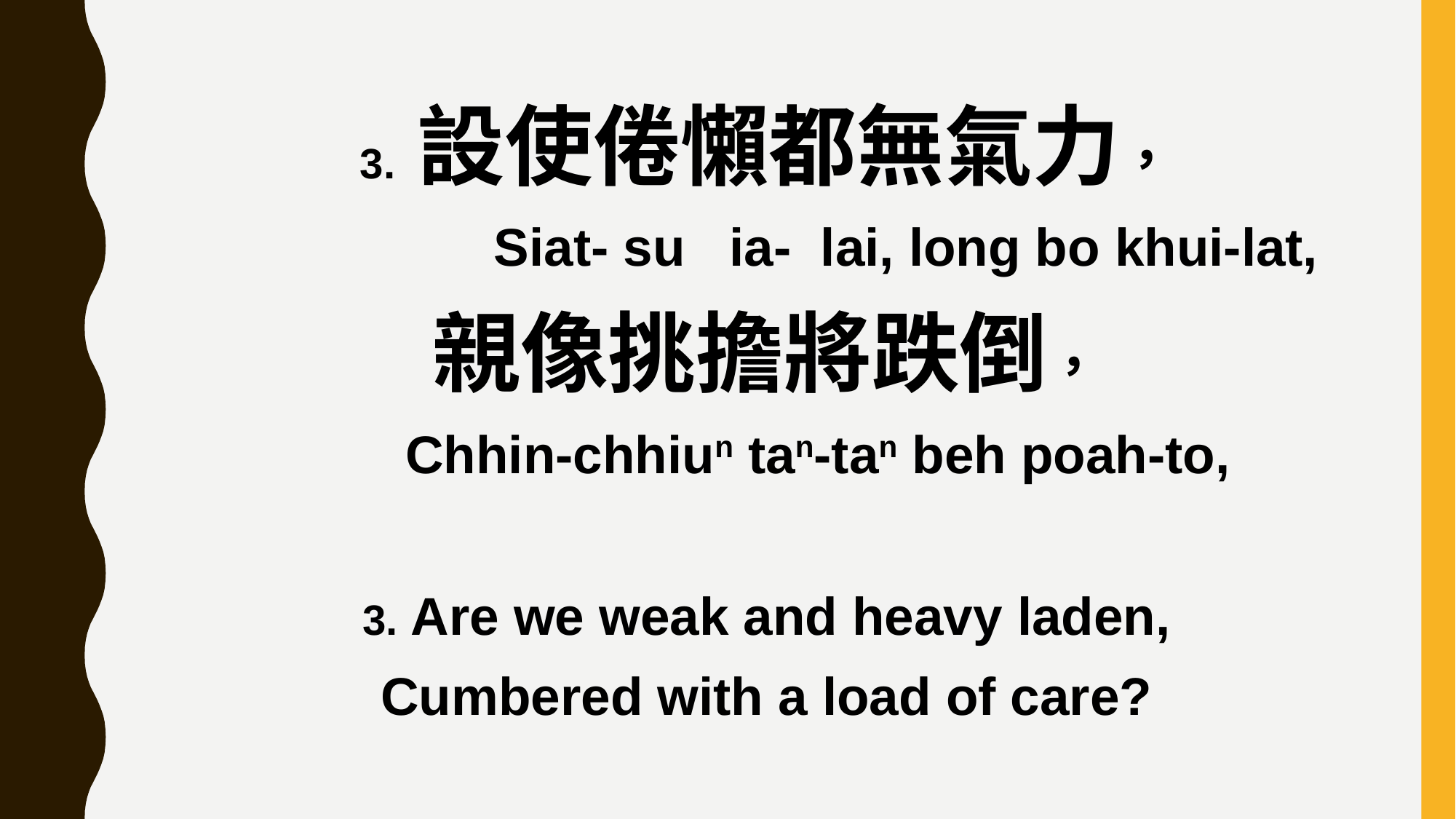

3. 設使倦懶都無氣力，
                         Siat- su   ia-  lai, long bo khui-lat,
親像挑擔將跌倒，
                   Chhin-chhiun tan-tan beh poah-to,

3. Are we weak and heavy laden,
Cumbered with a load of care?